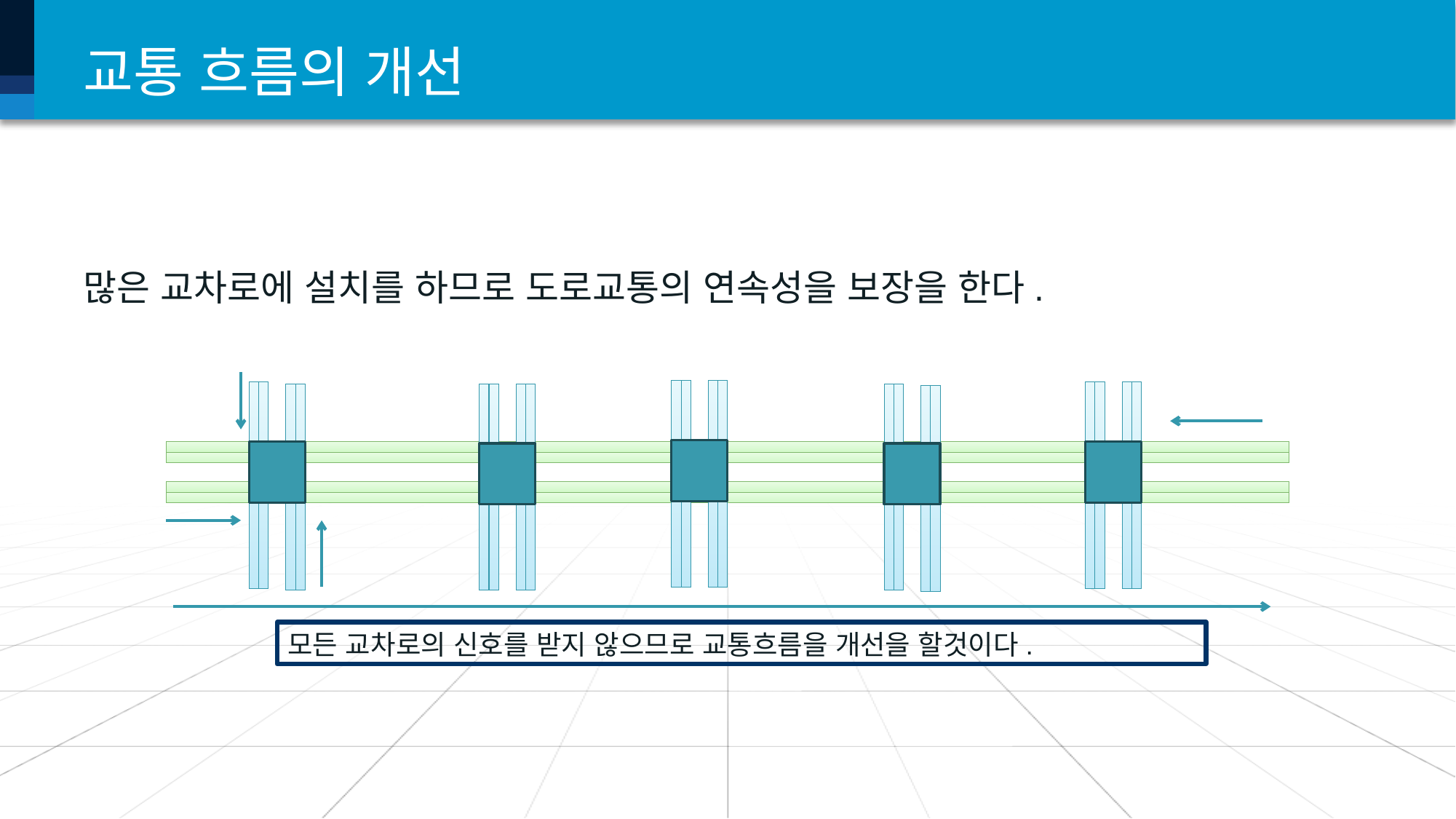

# 교통 흐름의 개선

많은 교차로에 설치를 하므로 도로교통의 연속성을 보장을 한다.

모든 교차로의 신호를 받지 않으므로 교통흐름을 개선을 할것이다.